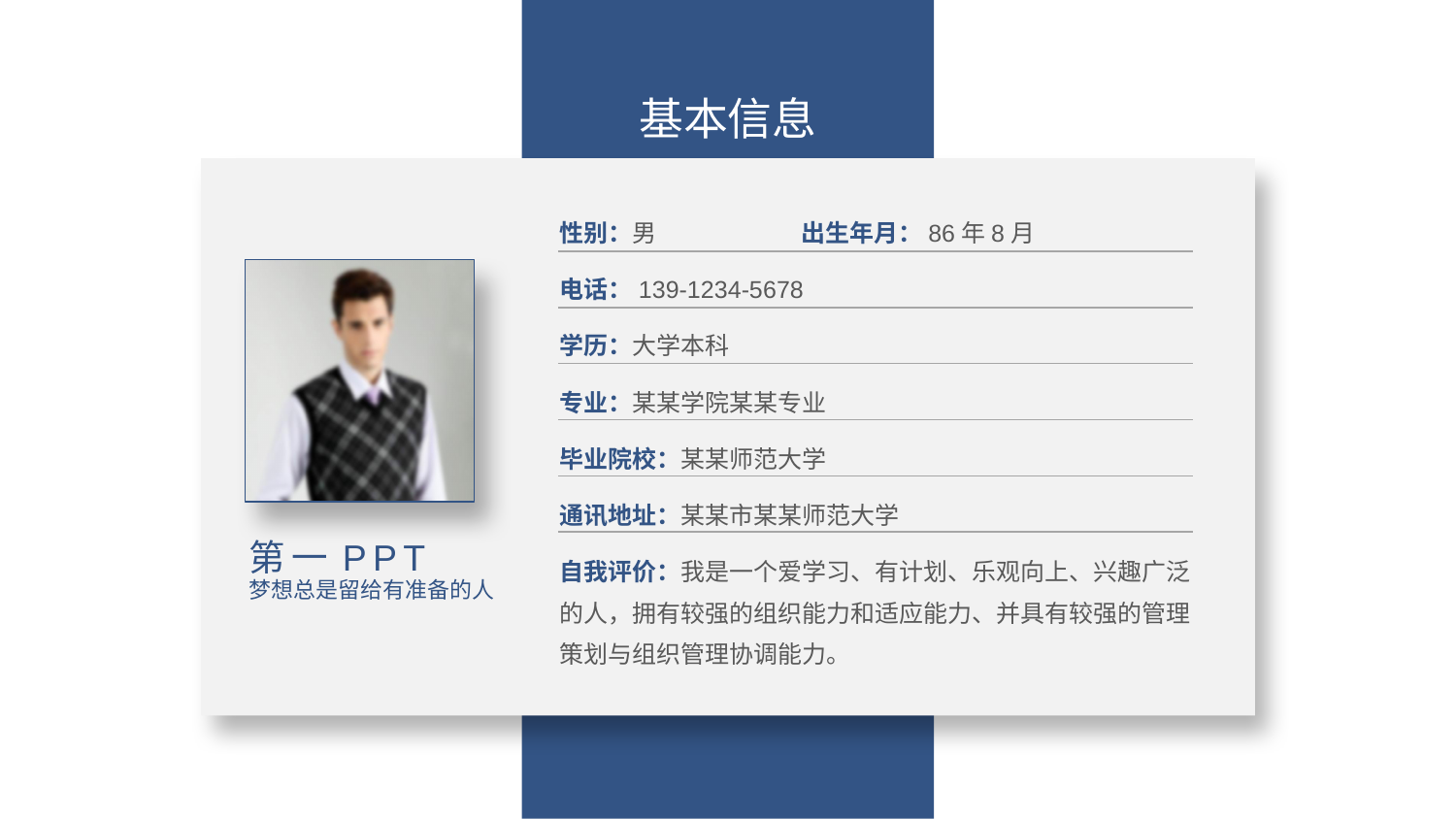

基本信息

性别：男
出生年月：86年8月
电话：139-1234-5678

学历：大学本科
专业：某某学院某某专业
毕业院校：某某师范大学
通讯地址：某某市某某师范大学
第一PPT
自我评价：我是一个爱学习、有计划、乐观向上、兴趣广泛的人，拥有较强的组织能力和适应能力、并具有较强的管理策划与组织管理协调能力。
梦想总是留给有准备的人